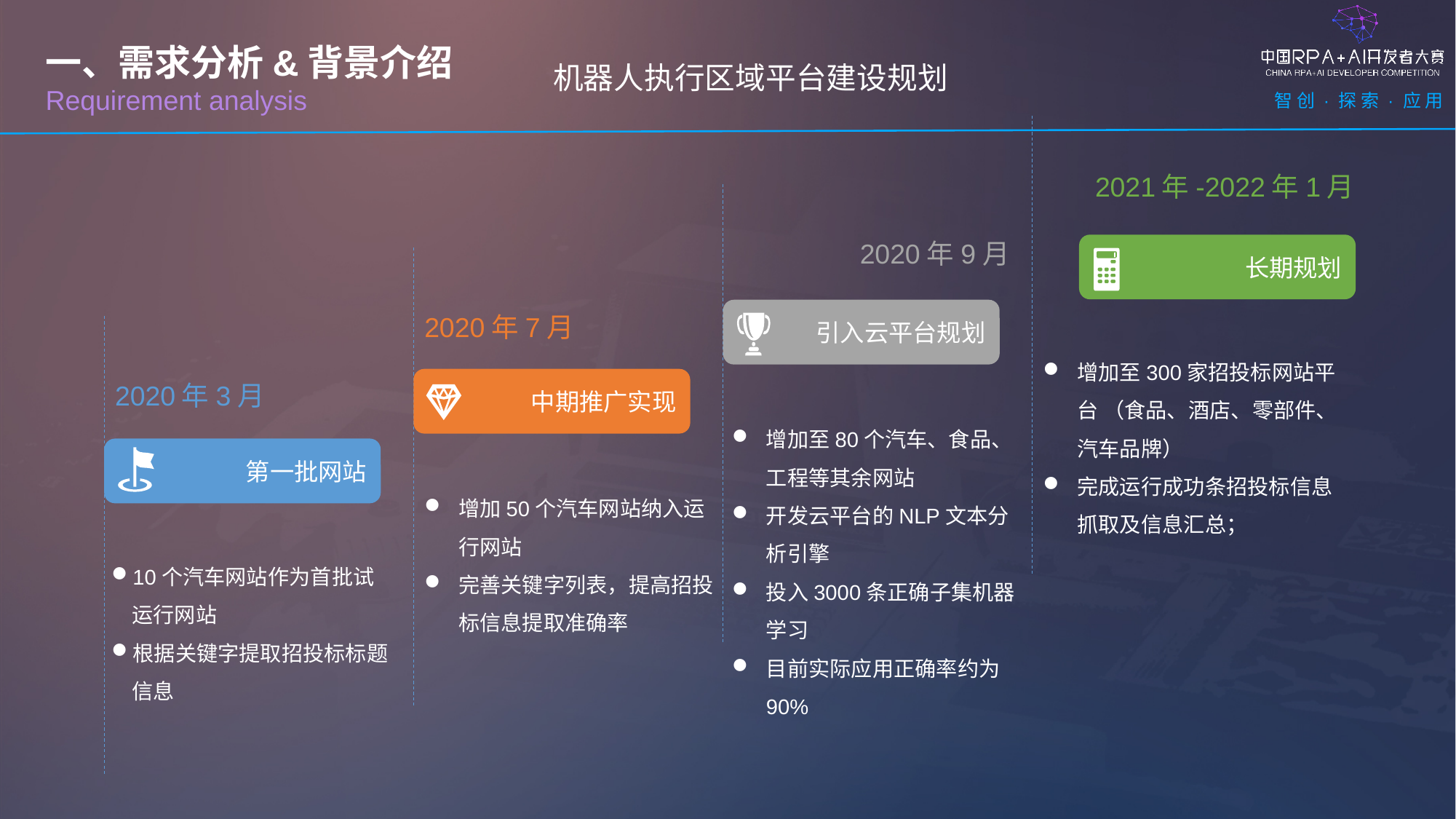

一、需求分析&背景介绍
Requirement analysis
             机器人执行区域平台建设规划
2021年-2022年1月
2020年9月
长期规划

引入云平台规划

2020年7月
增加至300家招投标网站平台 （食品、酒店、零部件、汽车品牌）
完成运行成功条招投标信息抓取及信息汇总；

中期推广实现

2020年3月
增加至80个汽车、食品、工程等其余网站
开发云平台的NLP文本分析引擎
投入3000条正确子集机器学习
目前实际应用正确率约为90%
第一批网站

增加50个汽车网站纳入运行网站
完善关键字列表，提高招投标信息提取准确率
10个汽车网站作为首批试运行网站
根据关键字提取招投标标题信息